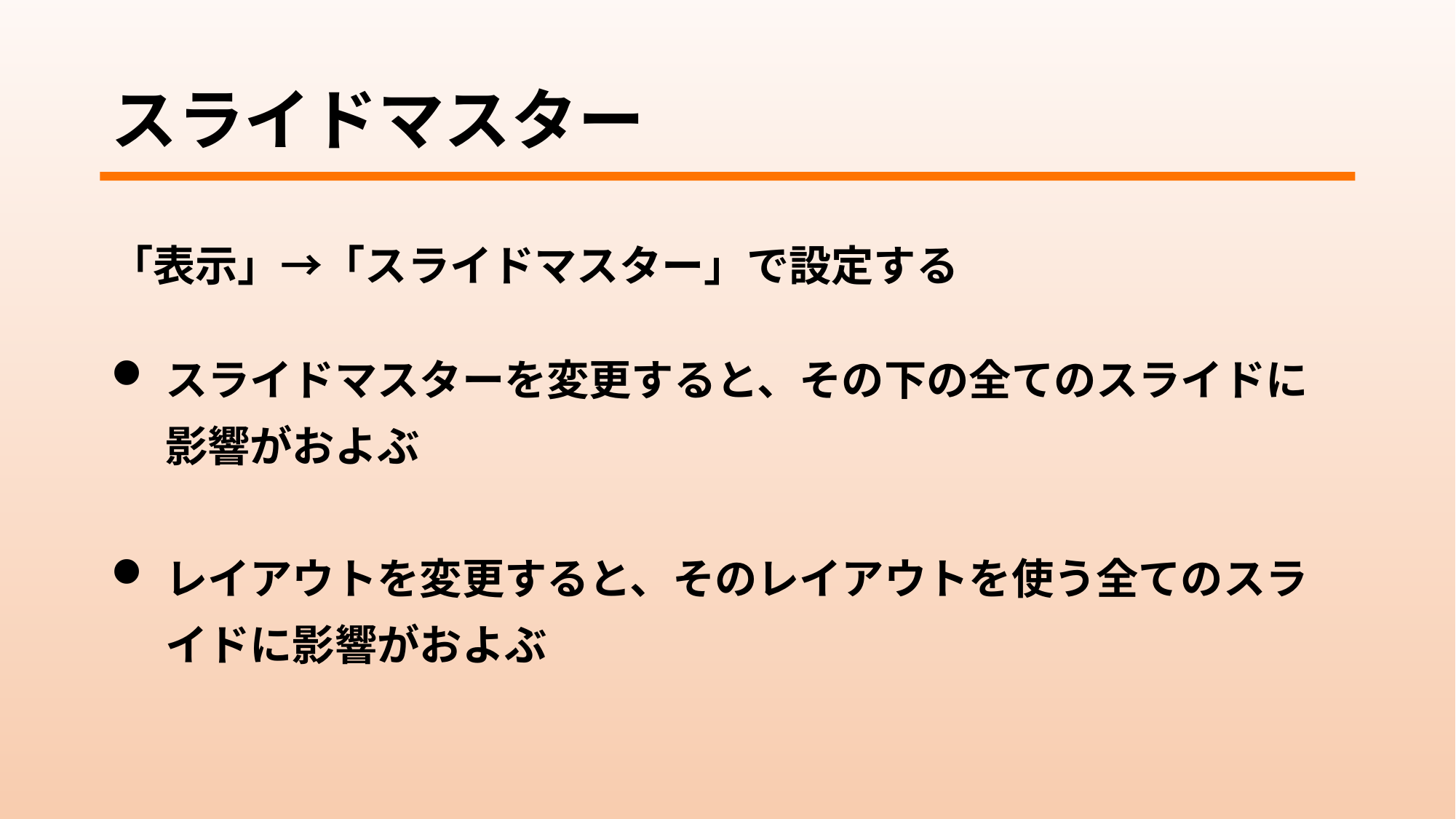

# スライドマスター
「表示」→「スライドマスター」で設定する
スライドマスターを変更すると、その下の全てのスライドに影響がおよぶ

レイアウトを変更すると、そのレイアウトを使う全てのスライドに影響がおよぶ